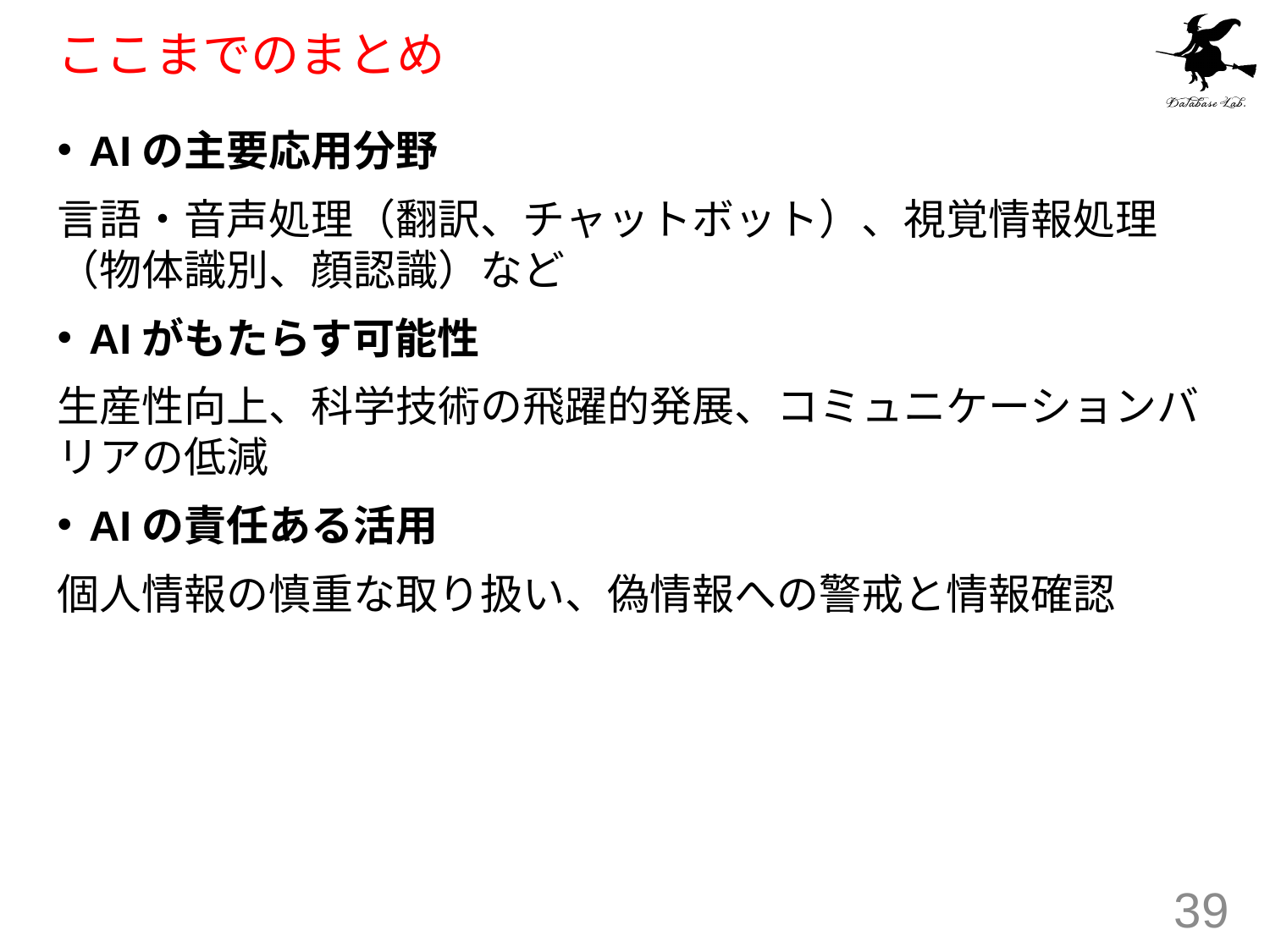

# ここまでのまとめ
AIの主要応用分野
言語・音声処理（翻訳、チャットボット）、視覚情報処理（物体識別、顔認識）など
AIがもたらす可能性
生産性向上、科学技術の飛躍的発展、コミュニケーションバリアの低減
AIの責任ある活用
個人情報の慎重な取り扱い、偽情報への警戒と情報確認
39